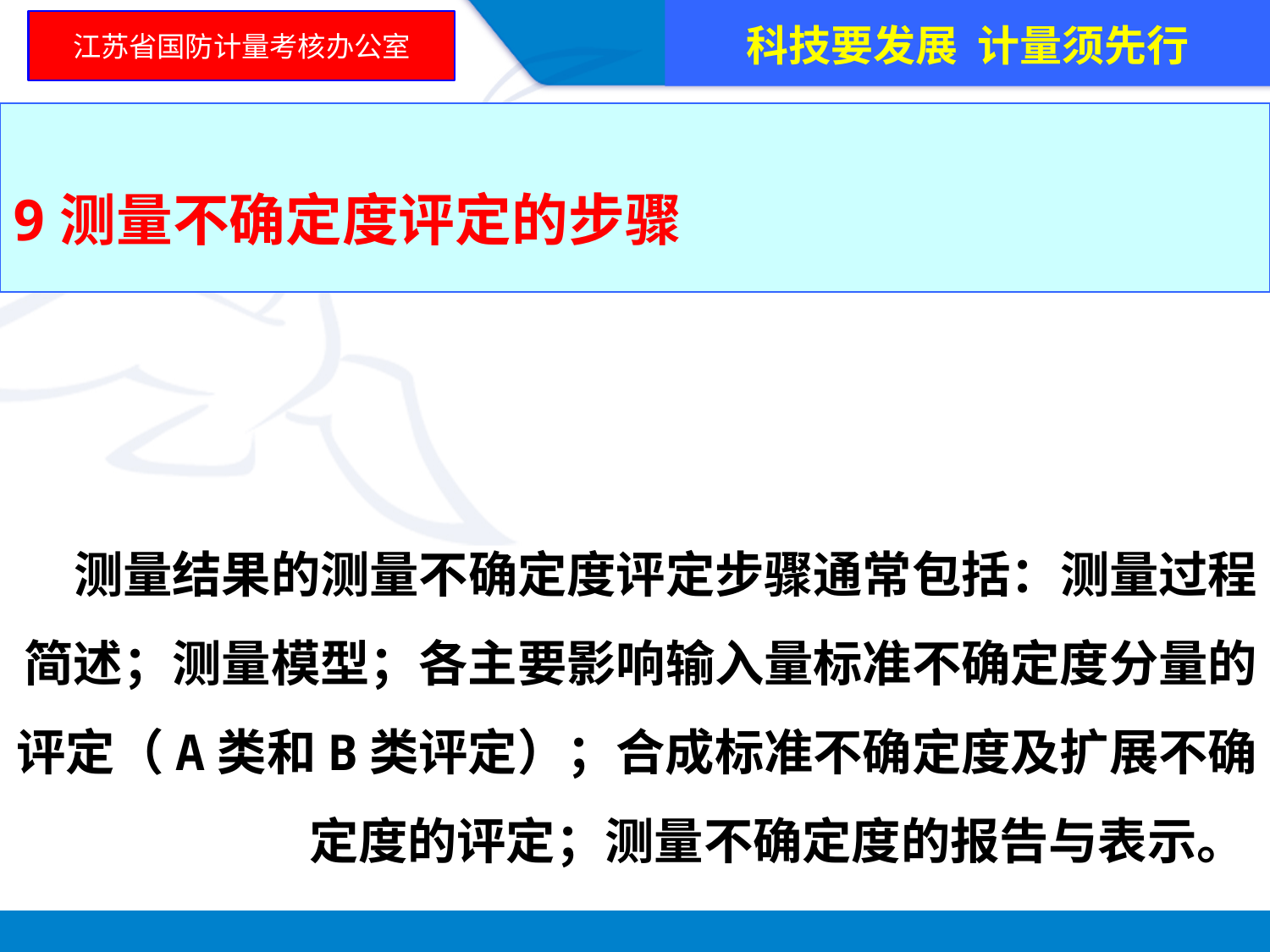

科技要发展  计量须先行
江苏省国防计量考核办公室
9测量不确定度评定的步骤

 测量结果的测量不确定度评定步骤通常包括：测量过程简述；测量模型；各主要影响输入量标准不确定度分量的评定（A类和B类评定）；合成标准不确定度及扩展不确定度的评定；测量不确定度的报告与表示。